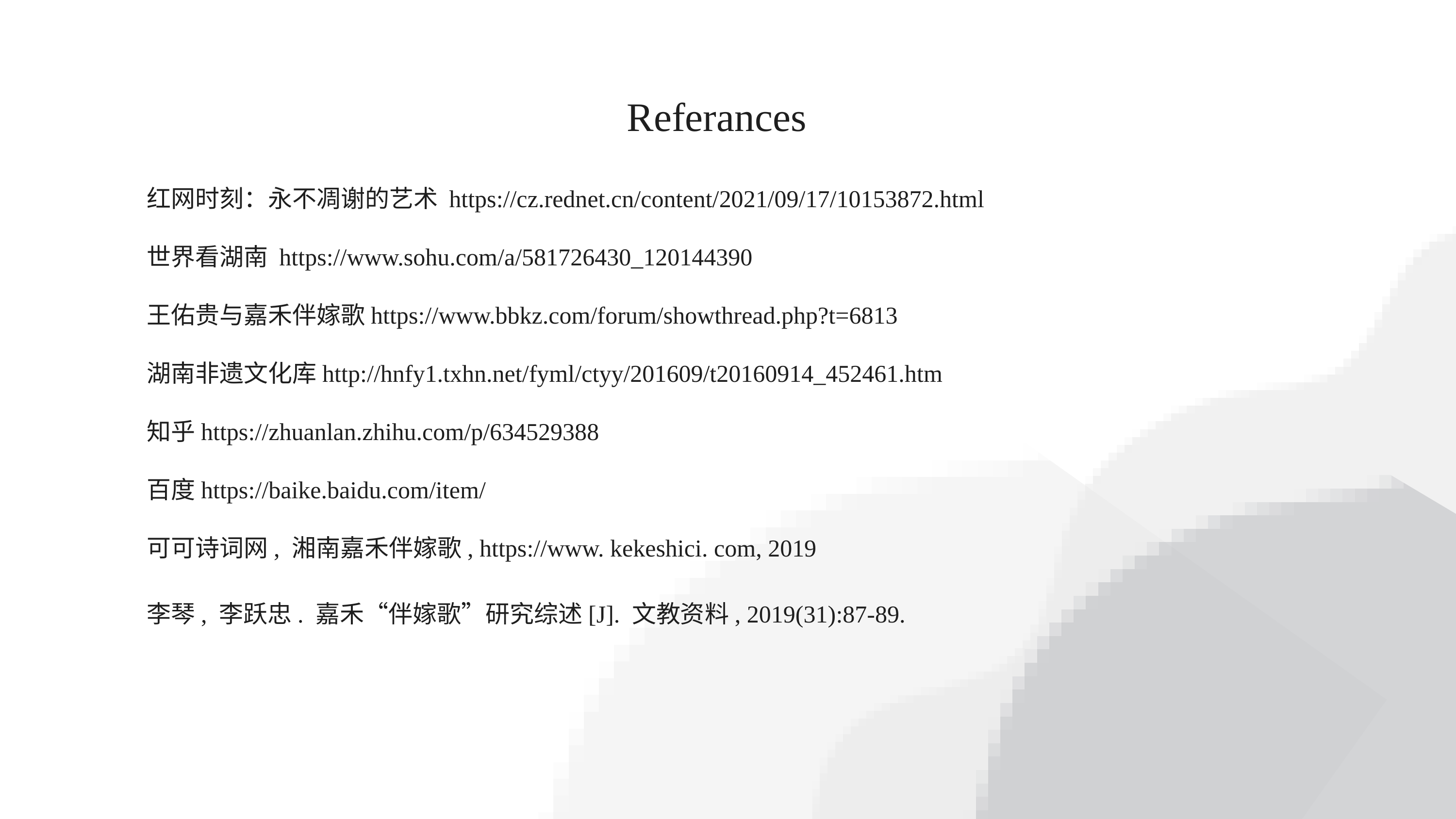

Referances

红网时刻：永不凋谢的艺术 https://cz.rednet.cn/content/2021/09/17/10153872.html

世界看湖南 https://www.sohu.com/a/581726430_120144390

王佑贵与嘉禾伴嫁歌https://www.bbkz.com/forum/showthread.php?t=6813

湖南非遗文化库http://hnfy1.txhn.net/fyml/ctyy/201609/t20160914_452461.htm

知乎https://zhuanlan.zhihu.com/p/634529388

百度https://baike.baidu.com/item/

可可诗词网, 湘南嘉禾伴嫁歌, https://www. kekeshici. com, 2019

李琴, 李跃忠. 嘉禾“伴嫁歌”研究综述[J]. 文教资料, 2019(31):87-89.